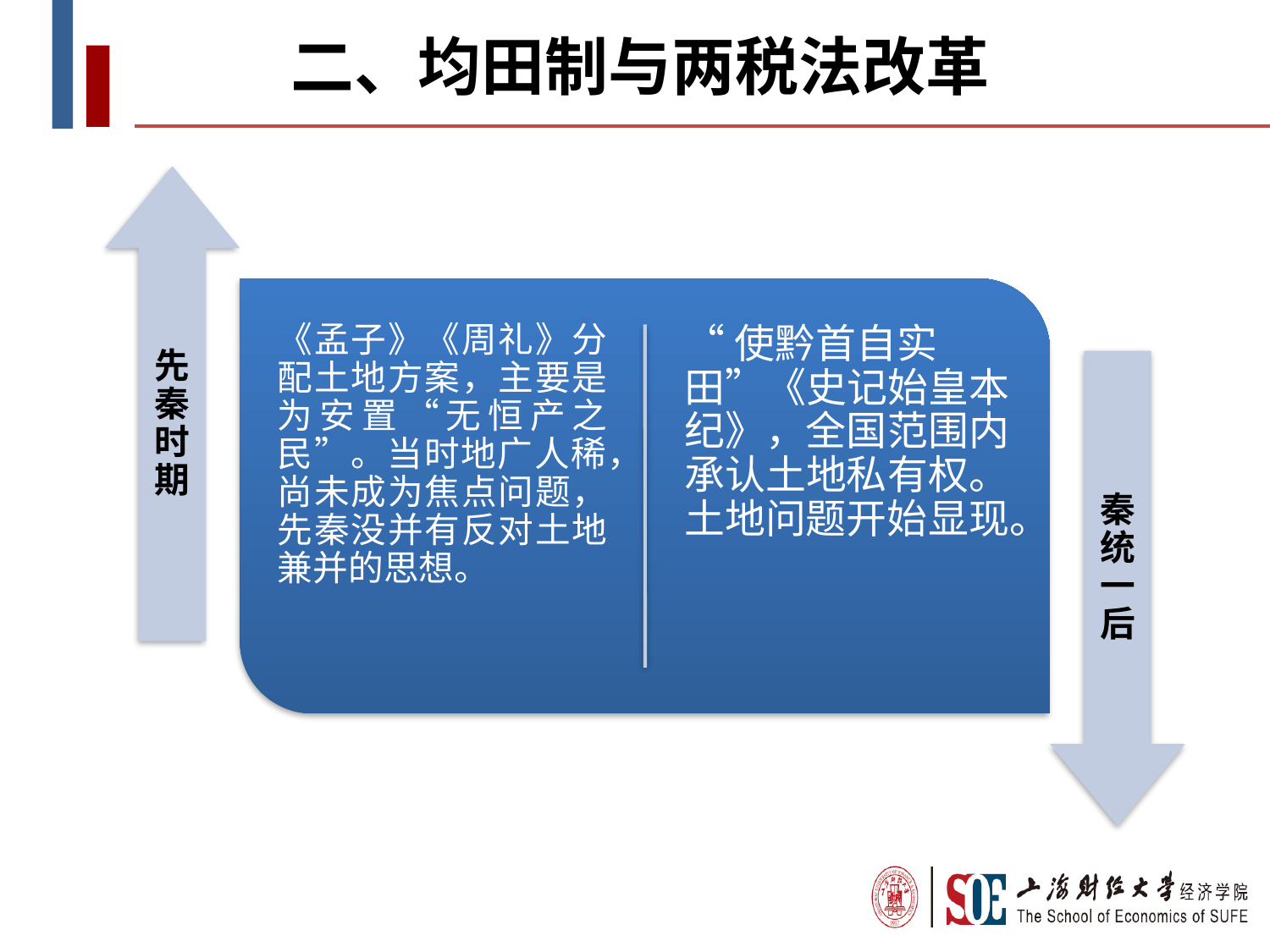

二、均田制与两税法改革
《孟子》《周礼》分配土地方案，主要是为安置“无恒产之民”。当时地广人稀，尚未成为焦点问题，先秦没并有反对土地兼并的思想。
“使黔首自实田”《史记始皇本纪》，全国范围内承认土地私有权。土地问题开始显现。
先秦时期
秦统一后